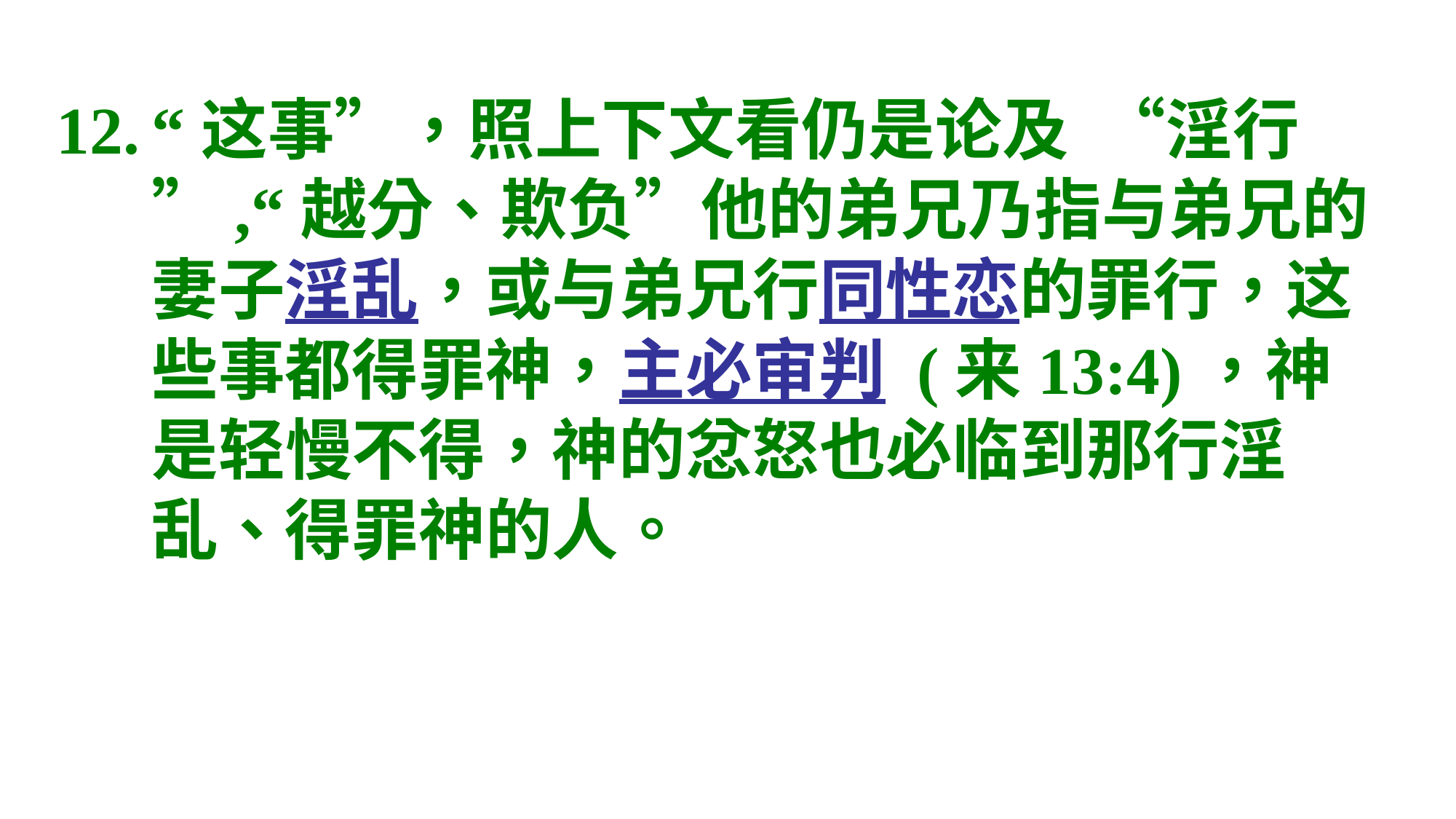

12.	“这事”，照上下文看仍是论及  “淫行”,“越分、欺负”他的弟兄乃指与弟兄的妻子淫乱，或与弟兄行同性恋的罪行，这些事都得罪神，主必审判 (来13:4)，神是轻慢不得，神的忿怒也必临到那行淫乱、得罪神的人。